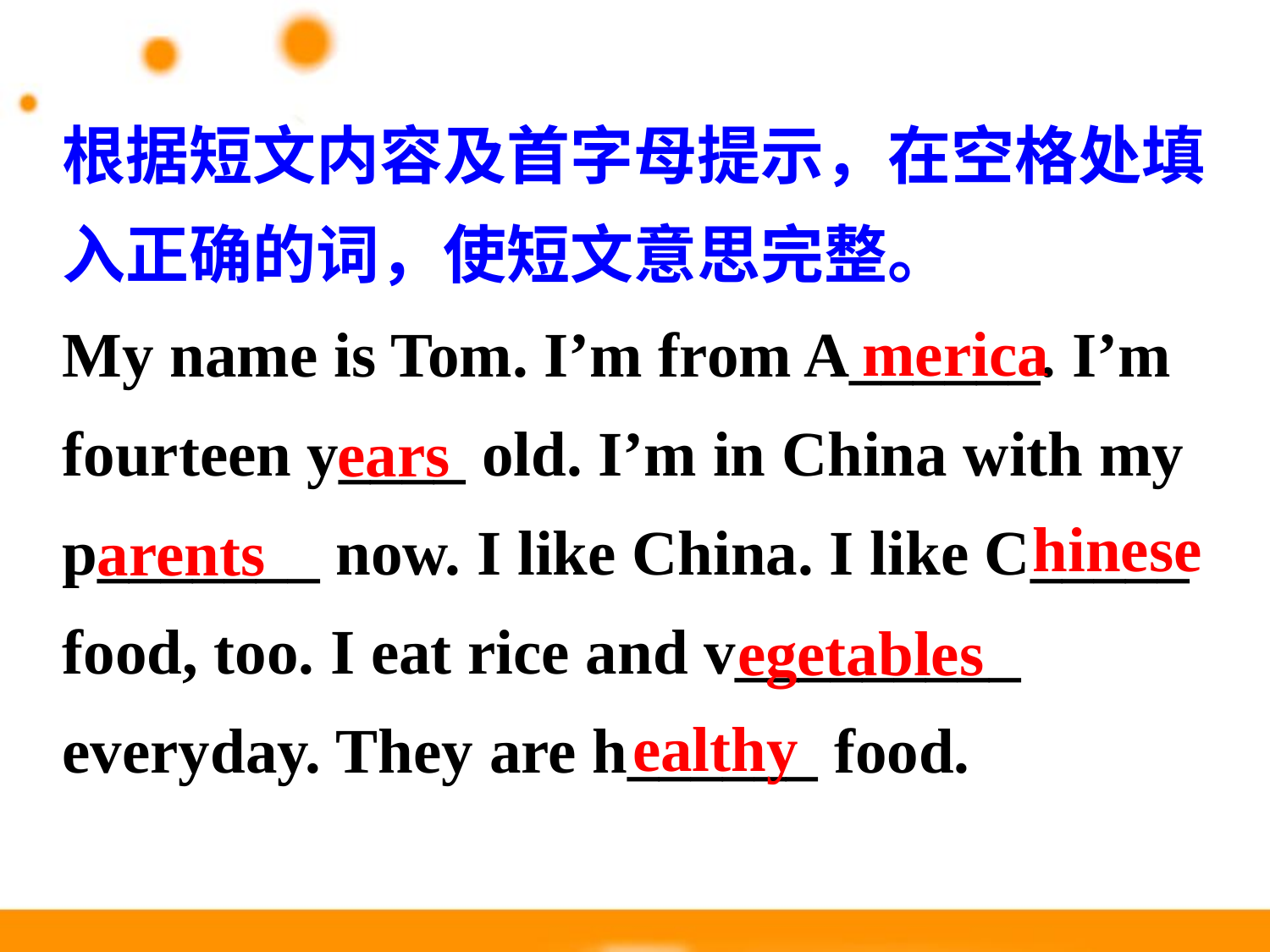

根据短文内容及首字母提示，在空格处填入正确的词，使短文意思完整。
My name is Tom. I’m from A______. I’m fourteen y____ old. I’m in China with my p_______ now. I like China. I like C_____ food, too. I eat rice and v_________ everyday. They are h______ food.
merica
ears
hinese
arents
egetables
ealthy